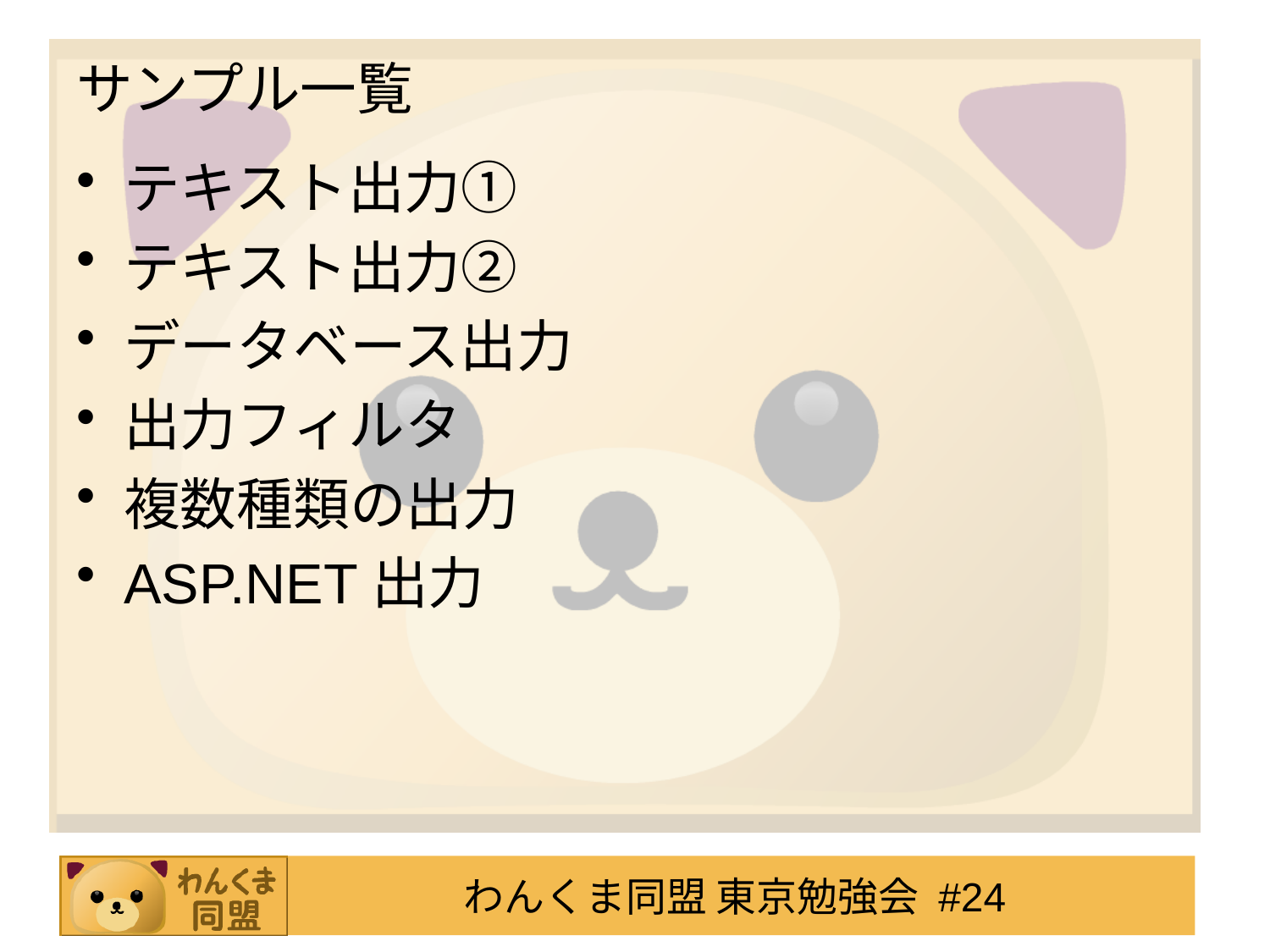

# サンプル一覧
テキスト出力①
テキスト出力②
データベース出力
出力フィルタ
複数種類の出力
ASP.NET出力